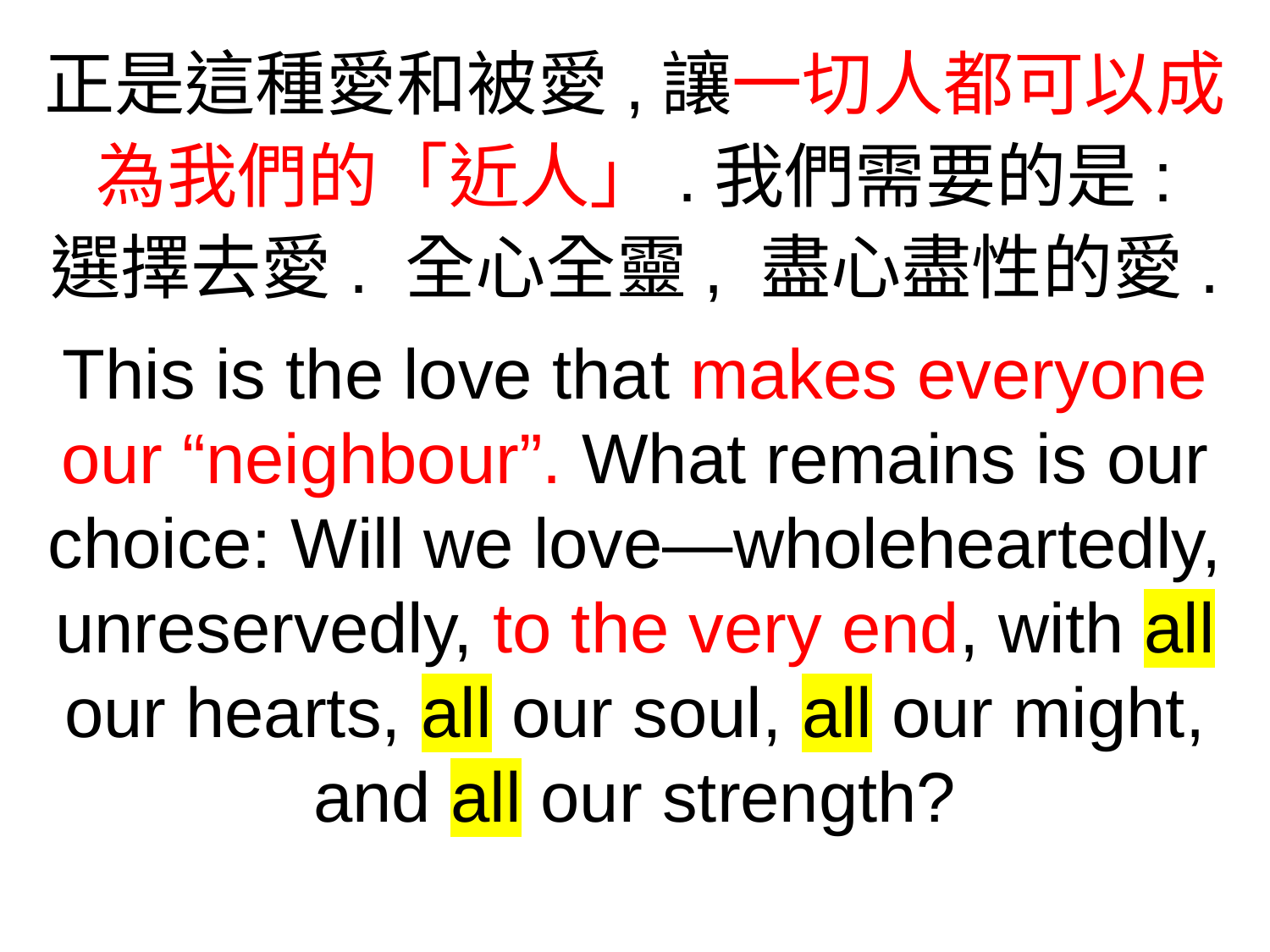

正是這種愛和被愛,讓一切人都可以成為我們的「近人」.我們需要的是:
選擇去愛. 全心全靈, 盡心盡性的愛.
This is the love that makes everyone our “neighbour”. What remains is our choice: Will we love—wholeheartedly, unreservedly, to the very end, with all our hearts, all our soul, all our might, and all our strength?